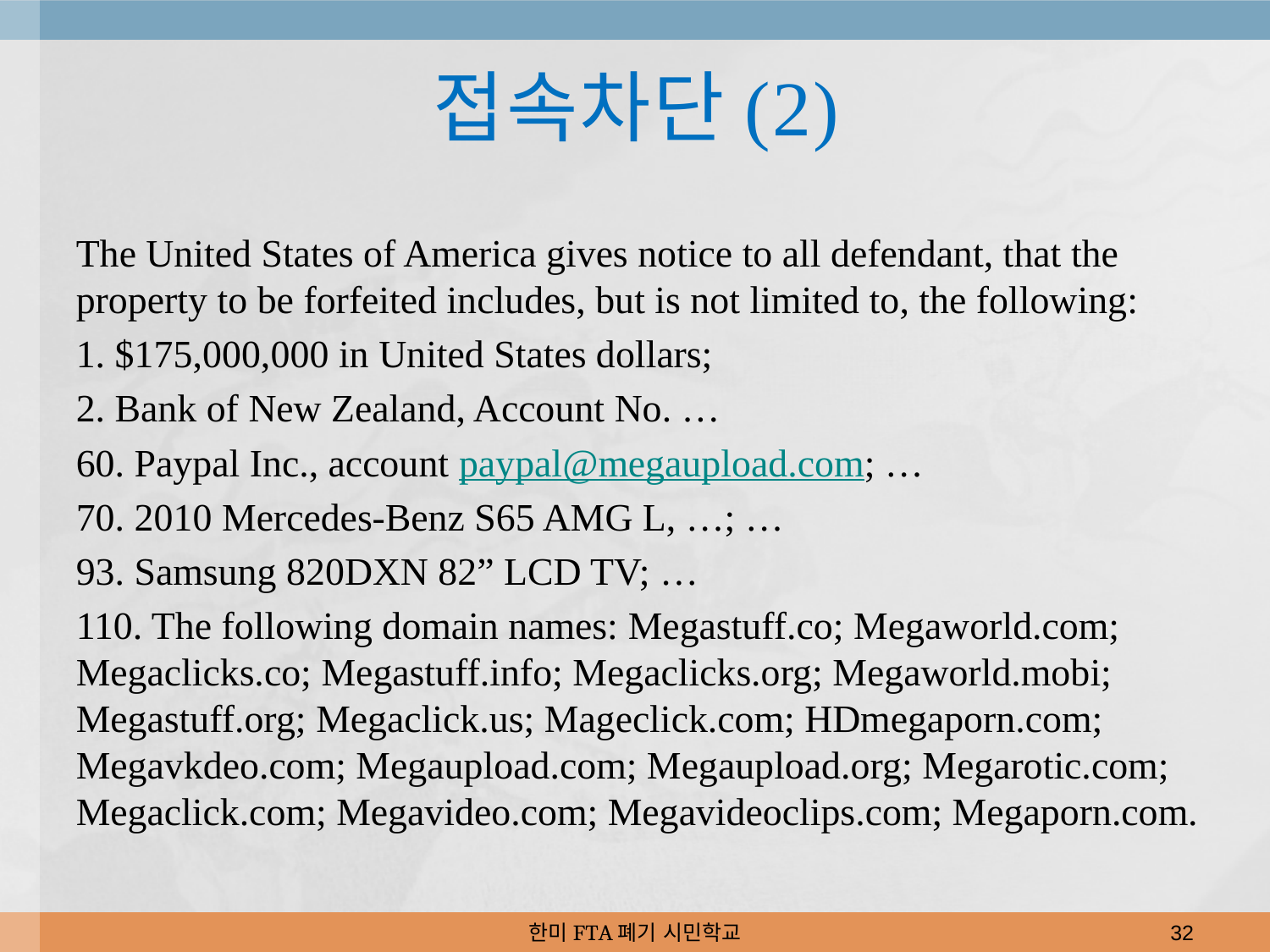

# 접속차단(2)
The United States of America gives notice to all defendant, that the property to be forfeited includes, but is not limited to, the following:
1. $175,000,000 in United States dollars;
2. Bank of New Zealand, Account No. …
60. Paypal Inc., account paypal@megaupload.com; …
70. 2010 Mercedes-Benz S65 AMG L, …; …
93. Samsung 820DXN 82” LCD TV; …
110. The following domain names: Megastuff.co; Megaworld.com; Megaclicks.co; Megastuff.info; Megaclicks.org; Megaworld.mobi; Megastuff.org; Megaclick.us; Mageclick.com; HDmegaporn.com; Megavkdeo.com; Megaupload.com; Megaupload.org; Megarotic.com; Megaclick.com; Megavideo.com; Megavideoclips.com; Megaporn.com.
한미FTA폐기 시민학교
32